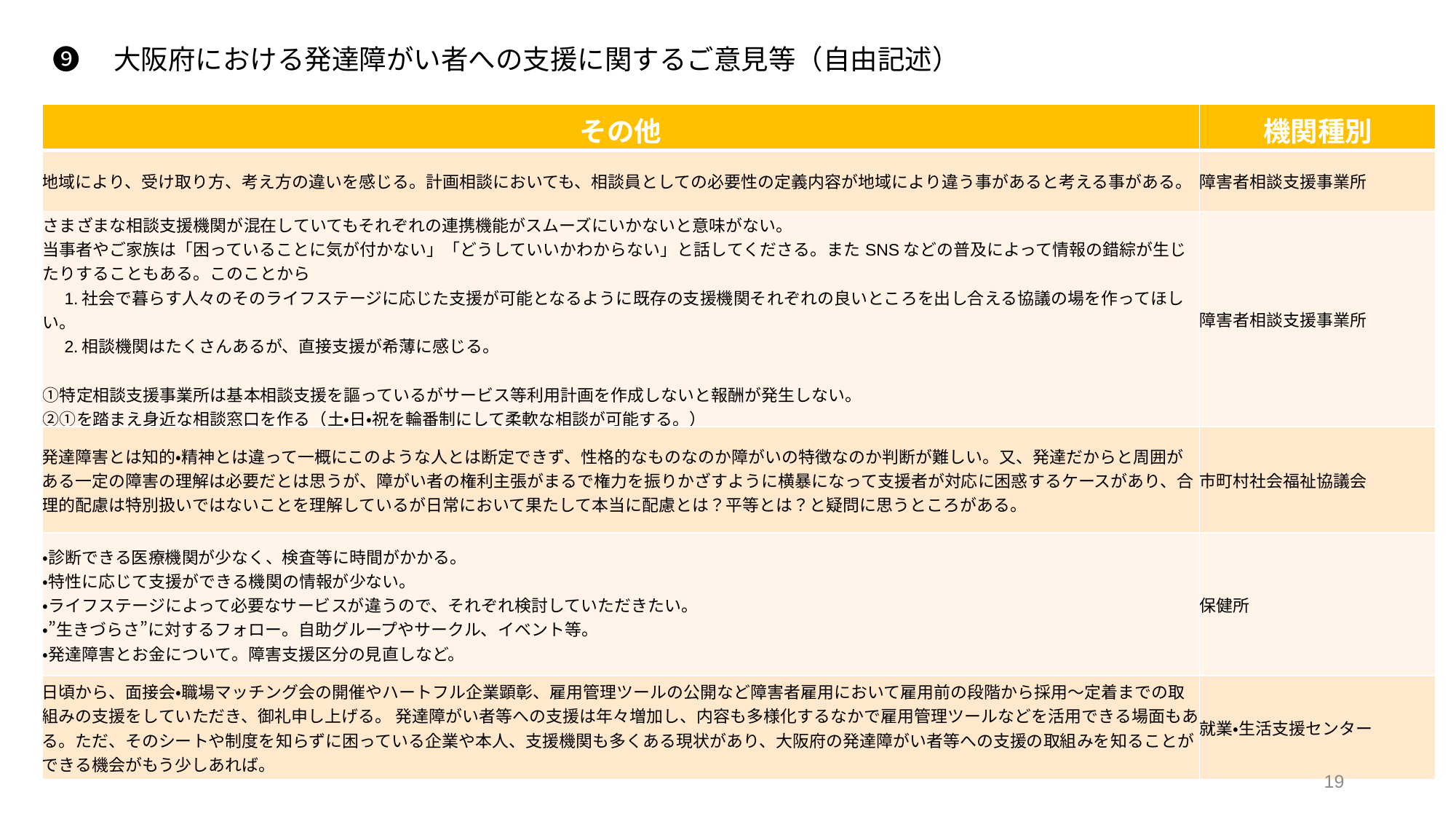

❾　大阪府における発達障がい者への支援に関するご意見等（自由記述）
| その他 | 機関種別 |
| --- | --- |
| 地域により、受け取り方、考え方の違いを感じる。計画相談においても、相談員としての必要性の定義内容が地域により違う事があると考える事がある。 | 障害者相談支援事業所 |
| さまざまな相談支援機関が混在していてもそれぞれの連携機能がスムーズにいかないと意味がない。 当事者やご家族は「困っていることに気が付かない」「どうしていいかわからない」と話してくださる。またSNSなどの普及によって情報の錯綜が生じたりすることもある。このことから 　1.社会で暮らす人々のそのライフステージに応じた支援が可能となるように既存の支援機関それぞれの良いところを出し合える協議の場を作ってほしい。 　2.相談機関はたくさんあるが、直接支援が希薄に感じる。 ①特定相談支援事業所は基本相談支援を謳っているがサービス等利用計画を作成しないと報酬が発生しない。 ②①を踏まえ身近な相談窓口を作る（土・日・祝を輪番制にして柔軟な相談が可能する。） 　以上、現場で相談に来られた方の話してくださった方々の意見である。 | 障害者相談支援事業所 |
| 発達障害とは知的・精神とは違って一概にこのような人とは断定できず、性格的なものなのか障がいの特徴なのか判断が難しい。又、発達だからと周囲がある一定の障害の理解は必要だとは思うが、障がい者の権利主張がまるで権力を振りかざすように横暴になって支援者が対応に困惑するケースがあり、合理的配慮は特別扱いではないことを理解しているが日常において果たして本当に配慮とは？平等とは？と疑問に思うところがある。 | 市町村社会福祉協議会 |
| ・診断できる医療機関が少なく、検査等に時間がかかる。 ・特性に応じて支援ができる機関の情報が少ない。 ・ライフステージによって必要なサービスが違うので、それぞれ検討していただきたい。 ・”生きづらさ”に対するフォロー。自助グループやサークル、イベント等。 ・発達障害とお金について。障害支援区分の見直しなど。 | 保健所 |
| 日頃から、面接会・職場マッチング会の開催やハートフル企業顕彰、雇用管理ツールの公開など障害者雇用において雇用前の段階から採用～定着までの取組みの支援をしていただき、御礼申し上げる。 発達障がい者等への支援は年々増加し、内容も多様化するなかで雇用管理ツールなどを活用できる場面もある。ただ、そのシートや制度を知らずに困っている企業や本人、支援機関も多くある現状があり、大阪府の発達障がい者等への支援の取組みを知ることができる機会がもう少しあれば。 | 就業・生活支援センター |
19